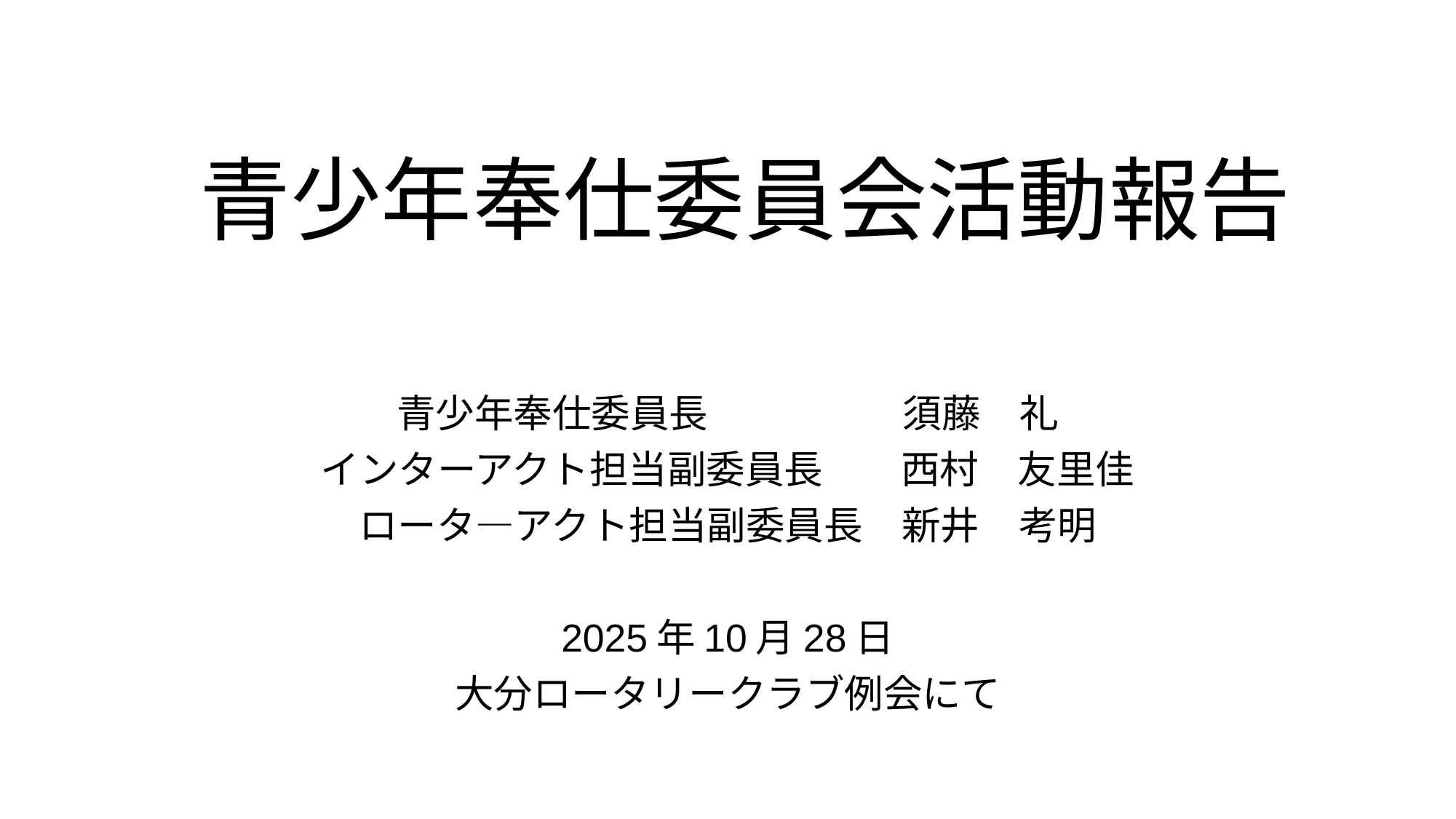

# 青少年奉仕委員会活動報告
青少年奉仕委員長　　　　　須藤　礼
インターアクト担当副委員長　　西村　友里佳
ロータ―アクト担当副委員長　新井　考明

2025年10月28日
大分ロータリークラブ例会にて